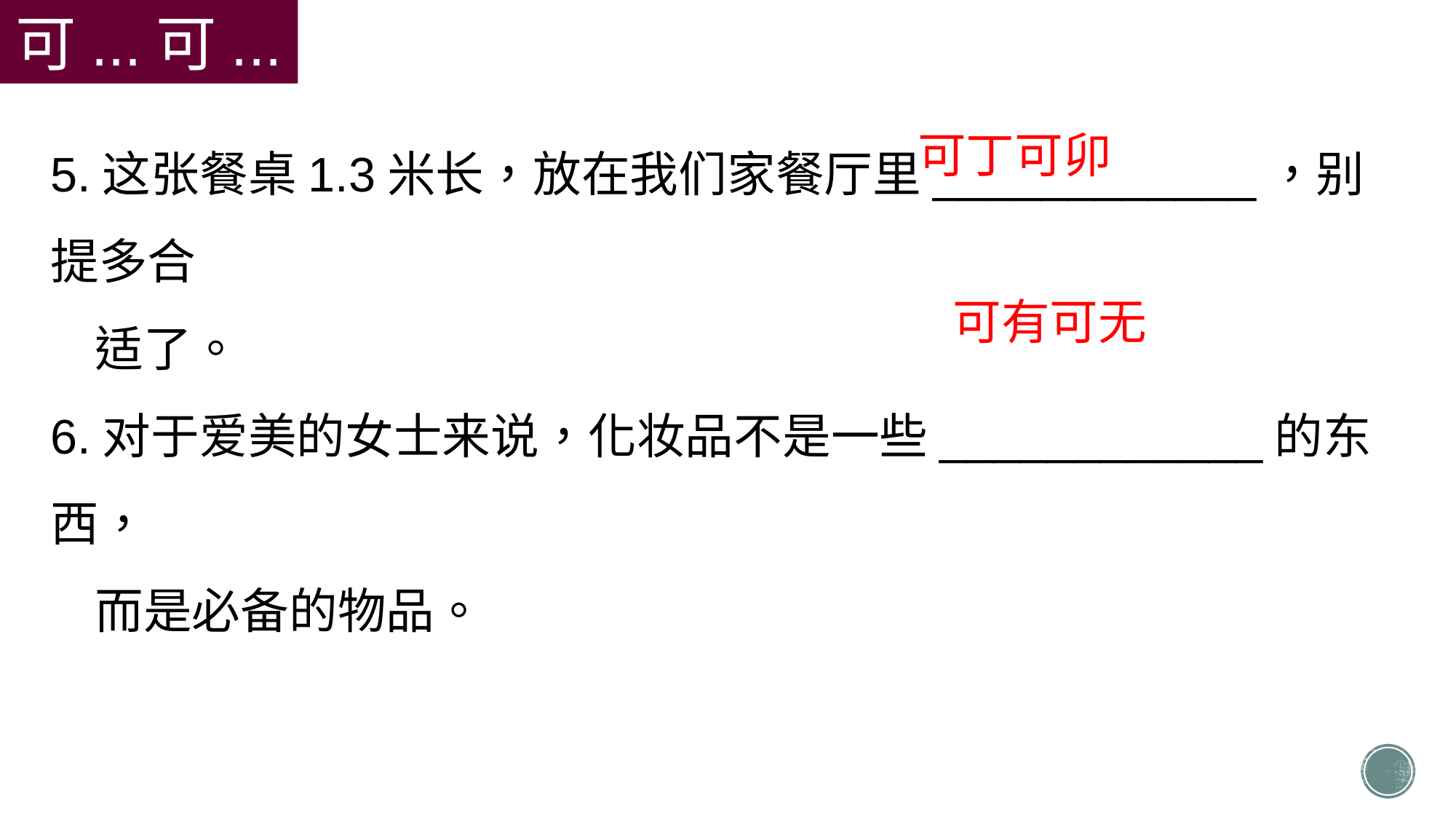

可...可...
5.这张餐桌1.3米长，放在我们家餐厅里____________，别提多合
   适了。
6.对于爱美的女士来说，化妆品不是一些____________的东西，
   而是必备的物品。
可丁可卯
可有可无